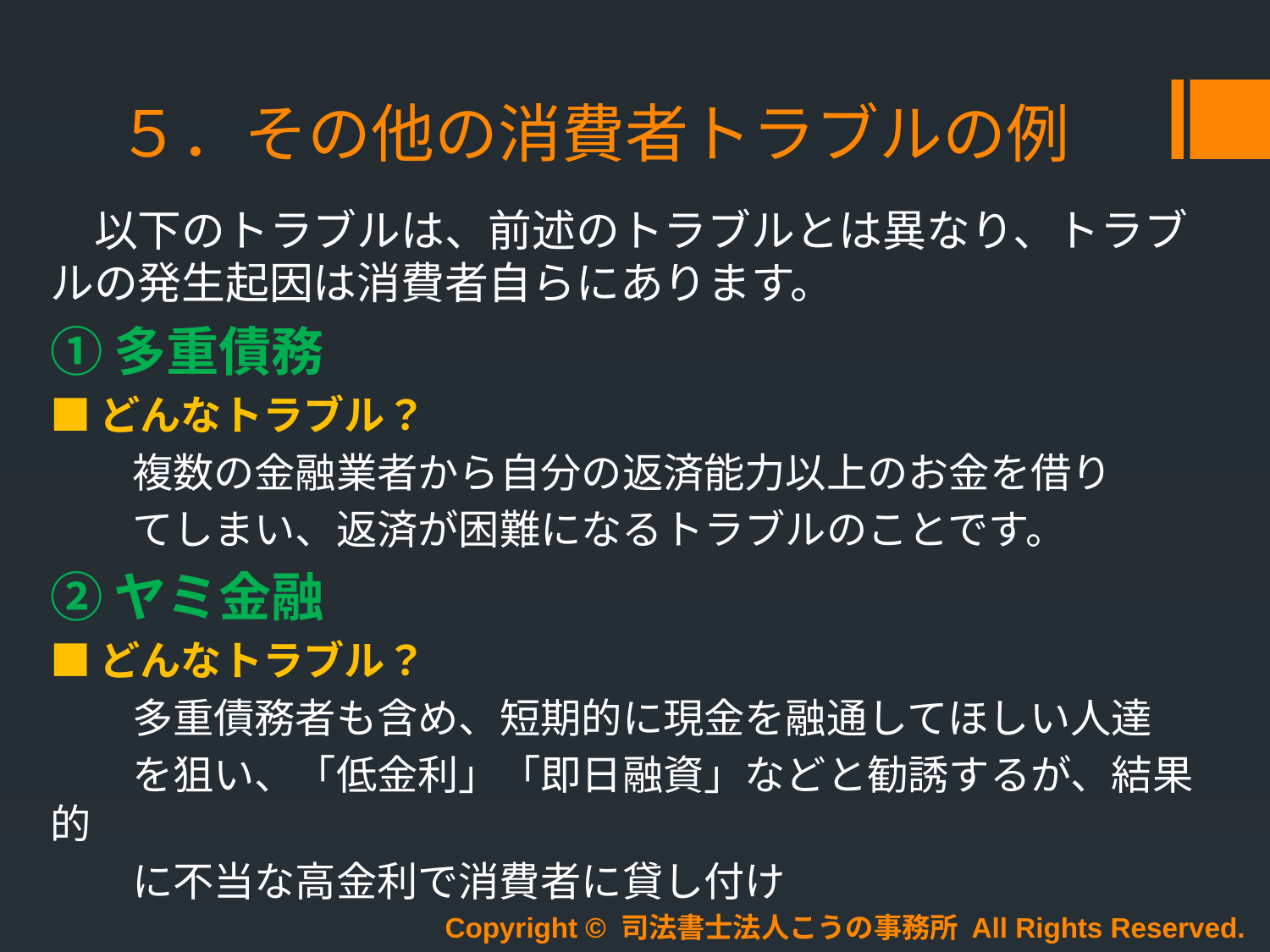

# ５．その他の消費者トラブルの例
　以下のトラブルは、前述のトラブルとは異なり、トラブルの発生起因は消費者自らにあります。
①多重債務
■どんなトラブル？
　　複数の金融業者から自分の返済能力以上のお金を借り
　　てしまい、返済が困難になるトラブルのことです。
②ヤミ金融
■どんなトラブル？
　　多重債務者も含め、短期的に現金を融通してほしい人達
　　を狙い、「低金利」「即日融資」などと勧誘するが、結果的
　　に不当な高金利で消費者に貸し付け
Copyright © 司法書士法人こうの事務所 All Rights Reserved.